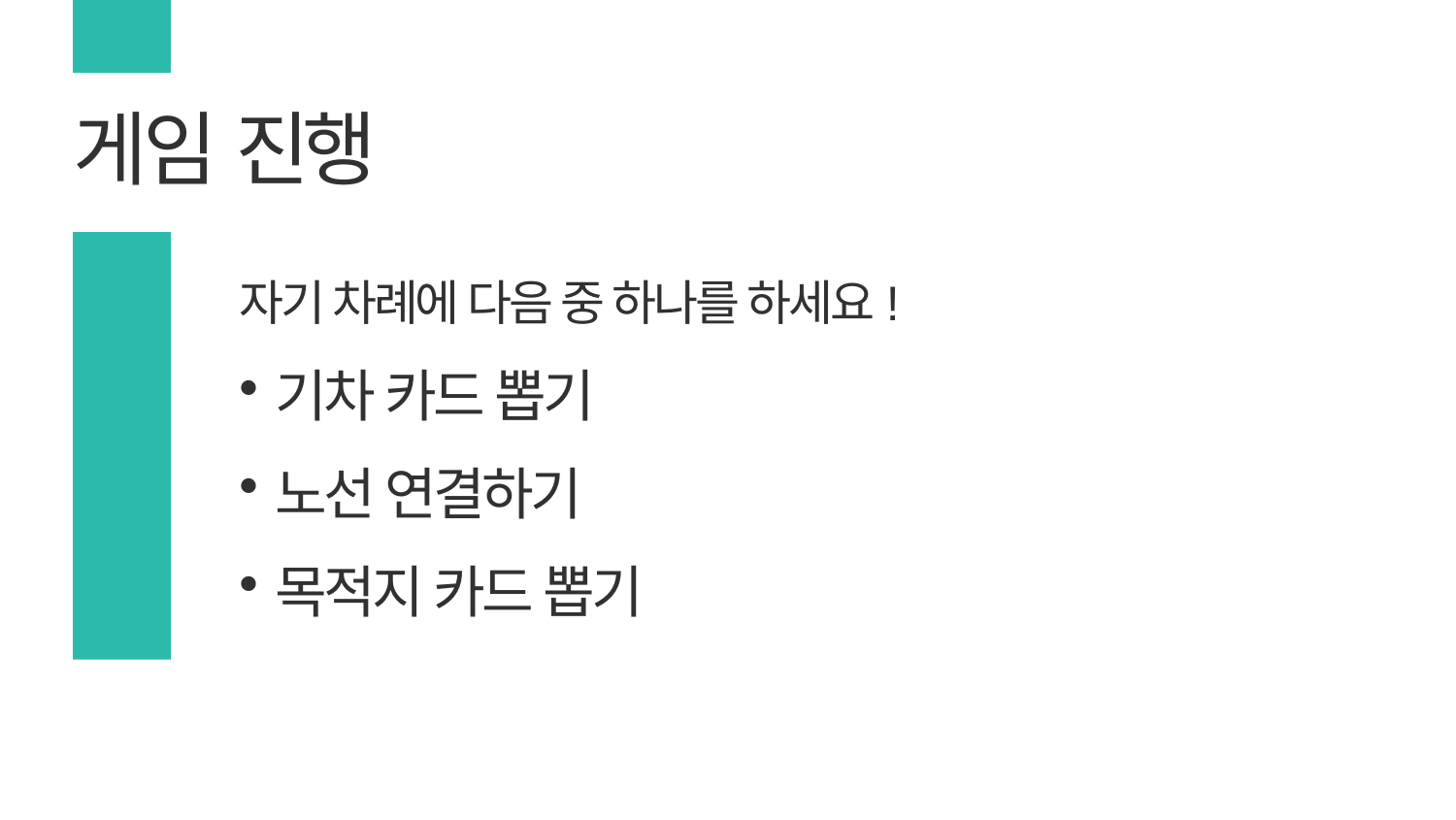

# 게임 진행

자기 차례에 다음 중 하나를 하세요!
기차 카드 뽑기
노선 연결하기
목적지 카드 뽑기